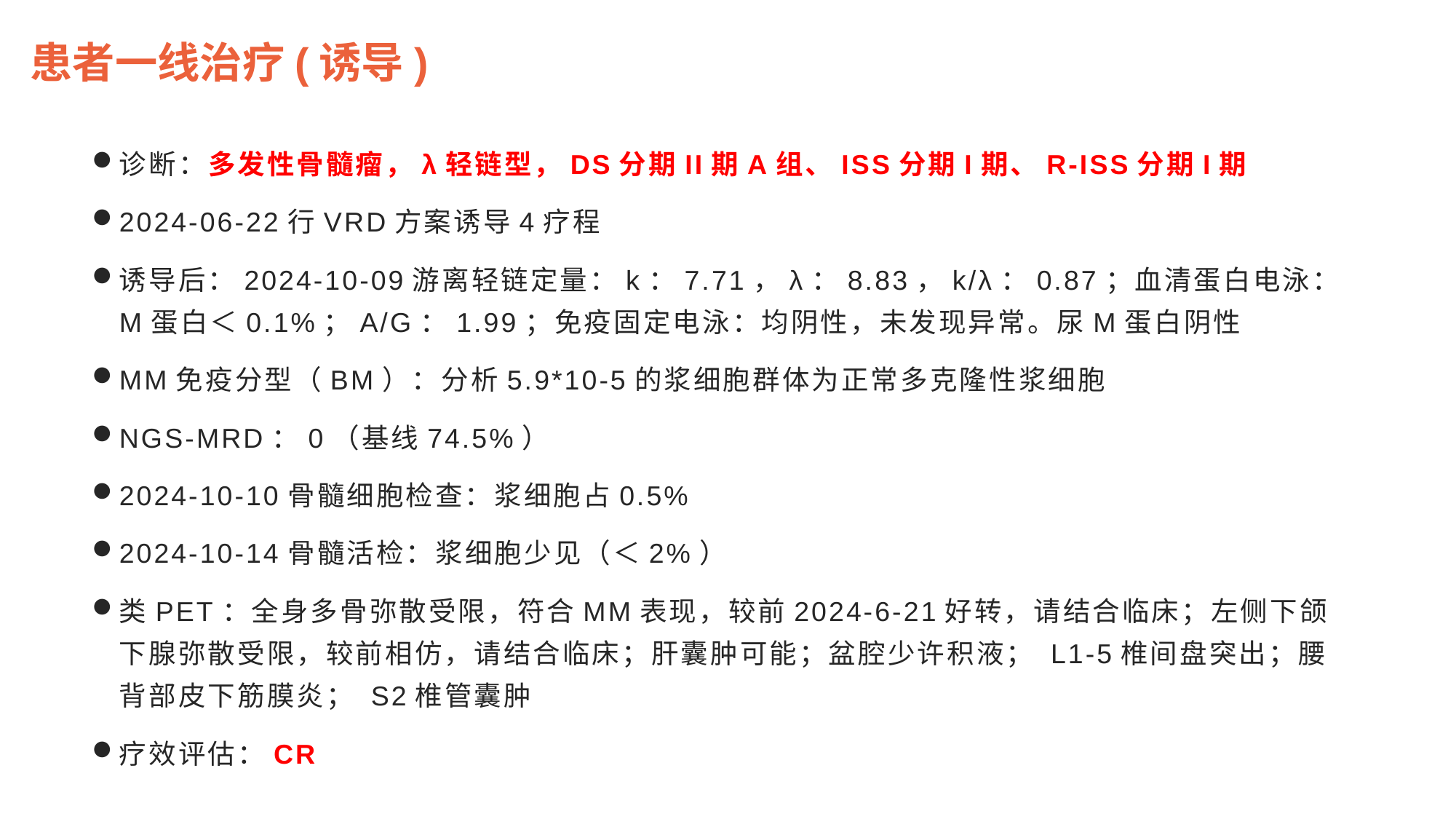

患者一线治疗(诱导)
诊断：多发性骨髓瘤，λ轻链型，DS分期II期A组、ISS分期I期、R-ISS分期I期
2024-06-22行VRD方案诱导4疗程
诱导后：2024-10-09游离轻链定量：k：7.71，λ：8.83，k/λ：0.87；血清蛋白电泳：M蛋白＜0.1%；A/G：1.99；免疫固定电泳：均阴性，未发现异常。尿M蛋白阴性
MM免疫分型（BM）：分析5.9*10-5的浆细胞群体为正常多克隆性浆细胞
NGS-MRD：0（基线74.5%）
2024-10-10骨髓细胞检查：浆细胞占0.5%
2024-10-14骨髓活检：浆细胞少见（＜2%）
类PET：全身多骨弥散受限，符合MM表现，较前2024-6-21好转，请结合临床；左侧下颌下腺弥散受限，较前相仿，请结合临床；肝囊肿可能；盆腔少许积液； L1-5椎间盘突出；腰背部皮下筋膜炎； S2椎管囊肿
疗效评估：CR